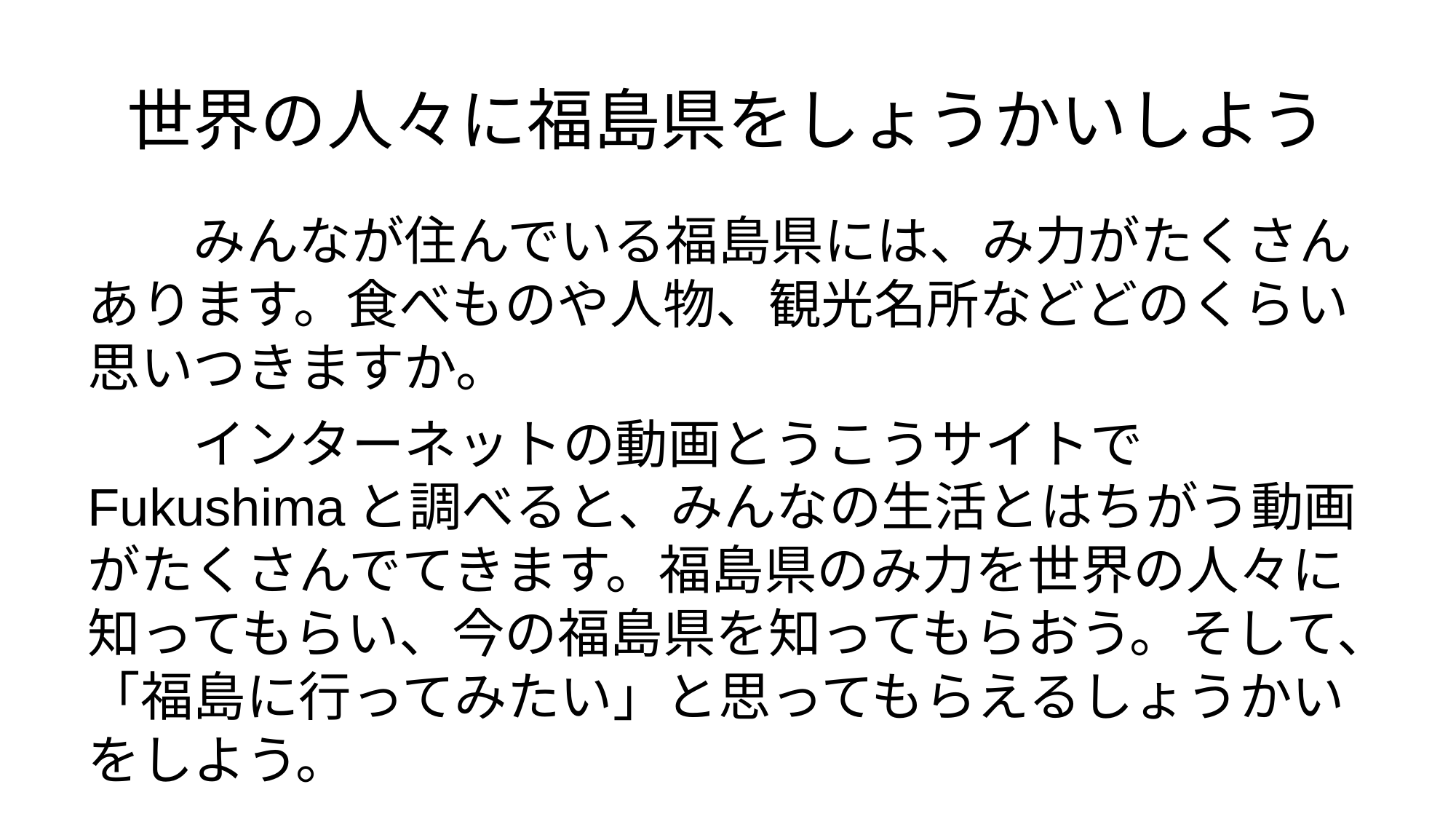

# 世界の人々に福島県をしょうかいしよう
　　みんなが住んでいる福島県には、み力がたくさんあります。食べものや人物、観光名所などどのくらい思いつきますか。
　　インターネットの動画とうこうサイトでFukushimaと調べると、みんなの生活とはちがう動画がたくさんでてきます。福島県のみ力を世界の人々に知ってもらい、今の福島県を知ってもらおう。そして、「福島に行ってみたい」と思ってもらえるしょうかいをしよう。